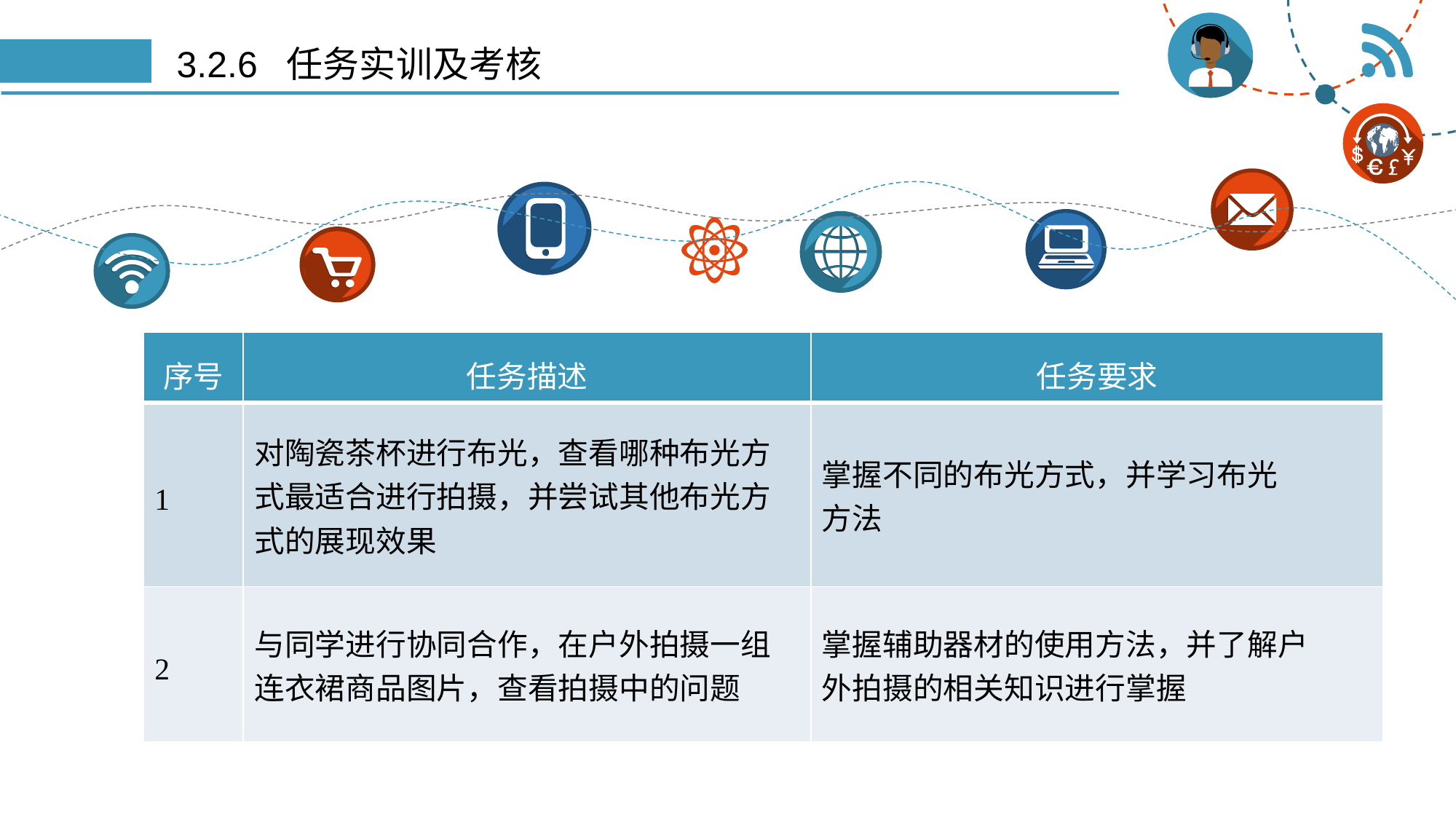

# 3.2.6  任务实训及考核

| 序号 | 任务描述 | 任务要求 |
| --- | --- | --- |
| 1 | 对陶瓷茶杯进行布光，查看哪种布光方 式最适合进行拍摄，并尝试其他布光方 式的展现效果 | 掌握不同的布光方式，并学习布光 方法 |
| 2 | 与同学进行协同合作，在户外拍摄一组 连衣裙商品图片，查看拍摄中的问题 | 掌握辅助器材的使用方法，并了解户 外拍摄的相关知识进行掌握 |